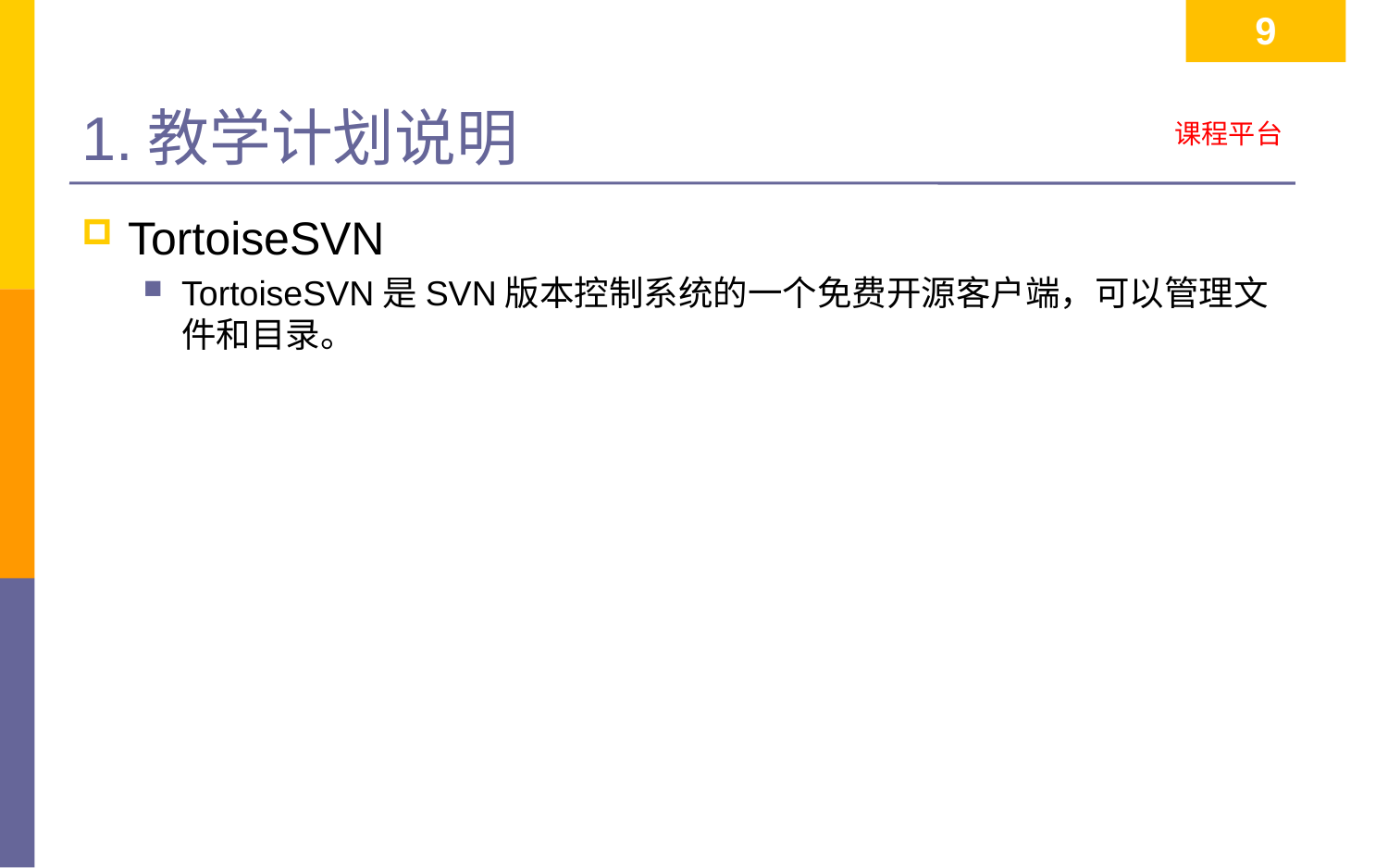

9
# 1.教学计划说明
课程平台
TortoiseSVN
TortoiseSVN是SVN版本控制系统的一个免费开源客户端，可以管理文件和目录。